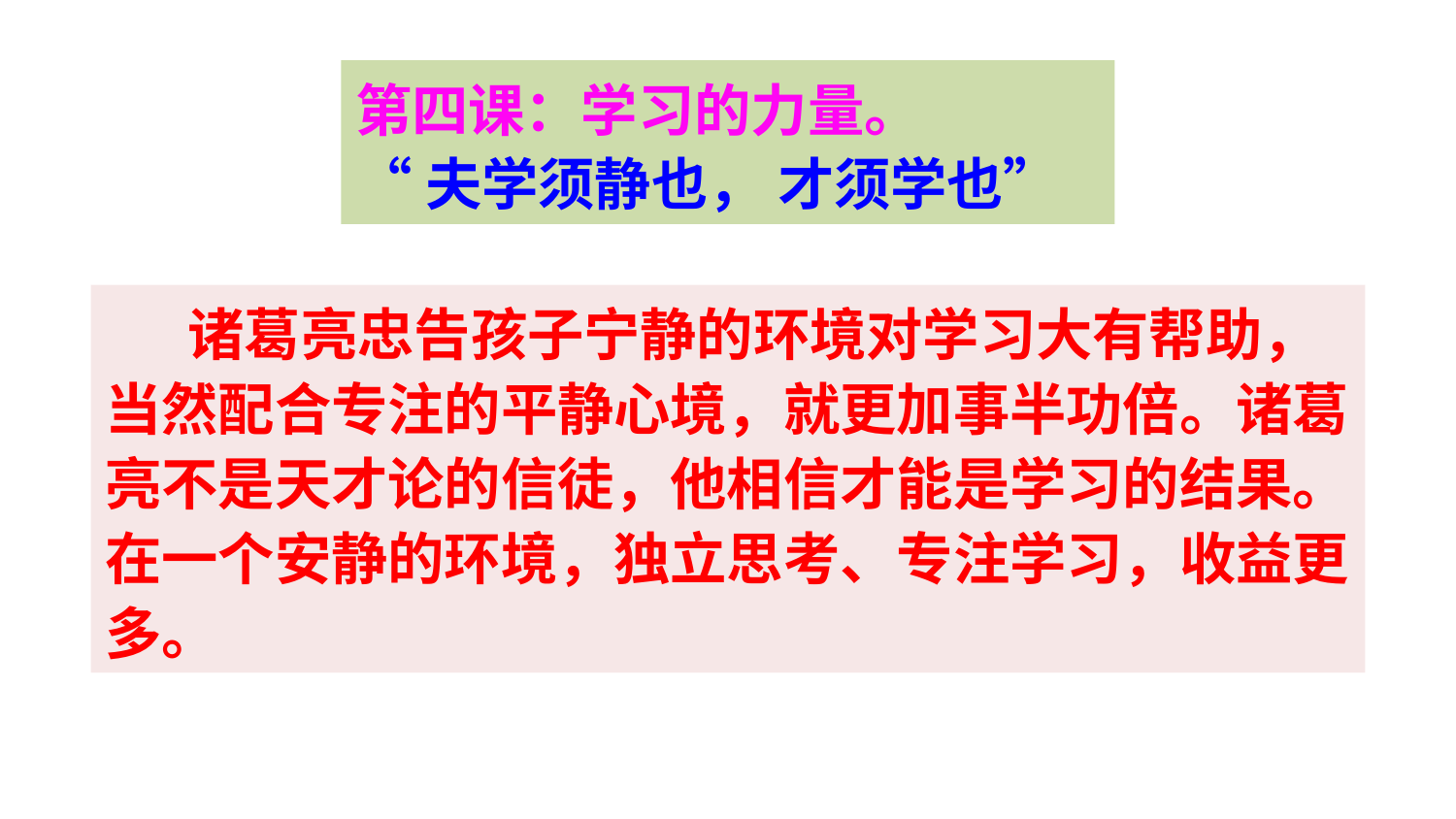

第四课：学习的力量。
“夫学须静也， 才须学也”
         诸葛亮忠告孩子宁静的环境对学习大有帮助，当然配合专注的平静心境，就更加事半功倍。诸葛亮不是天才论的信徒，他相信才能是学习的结果。在一个安静的环境，独立思考、专注学习，收益更多。